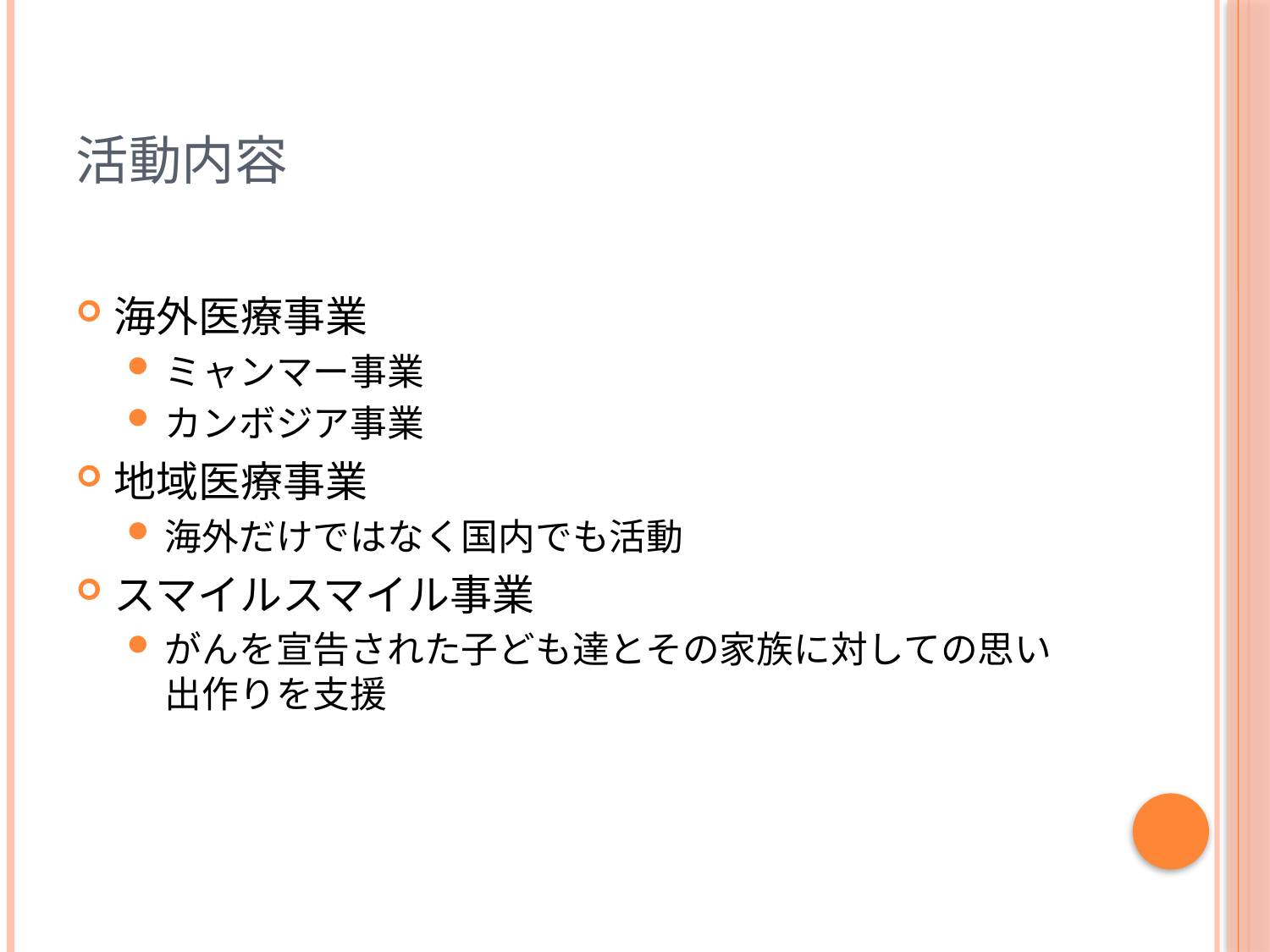

# 活動内容

海外医療事業
ミャンマー事業
カンボジア事業
地域医療事業
海外だけではなく国内でも活動
スマイルスマイル事業
がんを宣告された子ども達とその家族に対しての思い出作りを支援